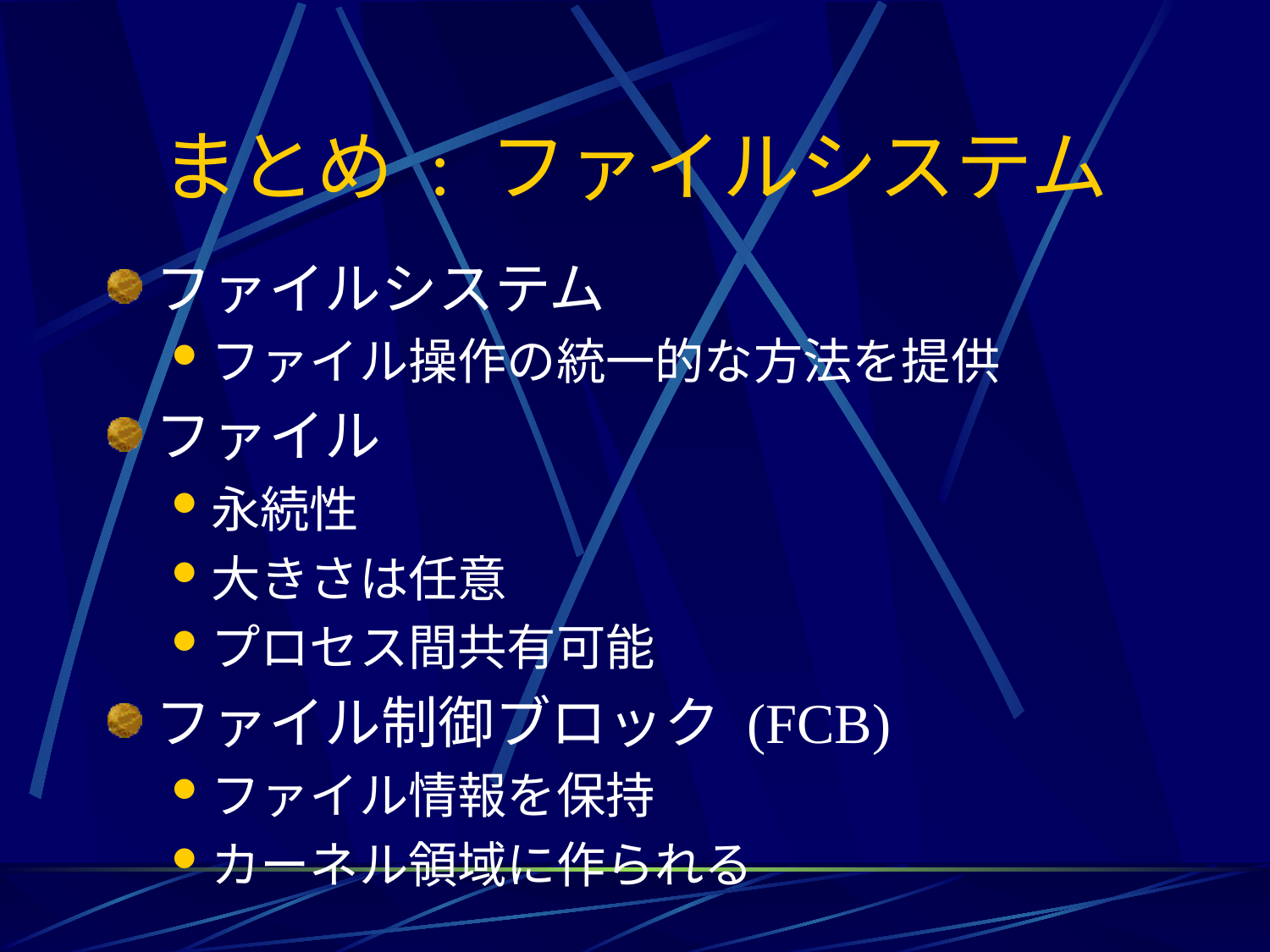

# まとめ : ファイルシステム
ファイルシステム
ファイル操作の統一的な方法を提供
ファイル
永続性
大きさは任意
プロセス間共有可能
ファイル制御ブロック (FCB)
ファイル情報を保持
カーネル領域に作られる